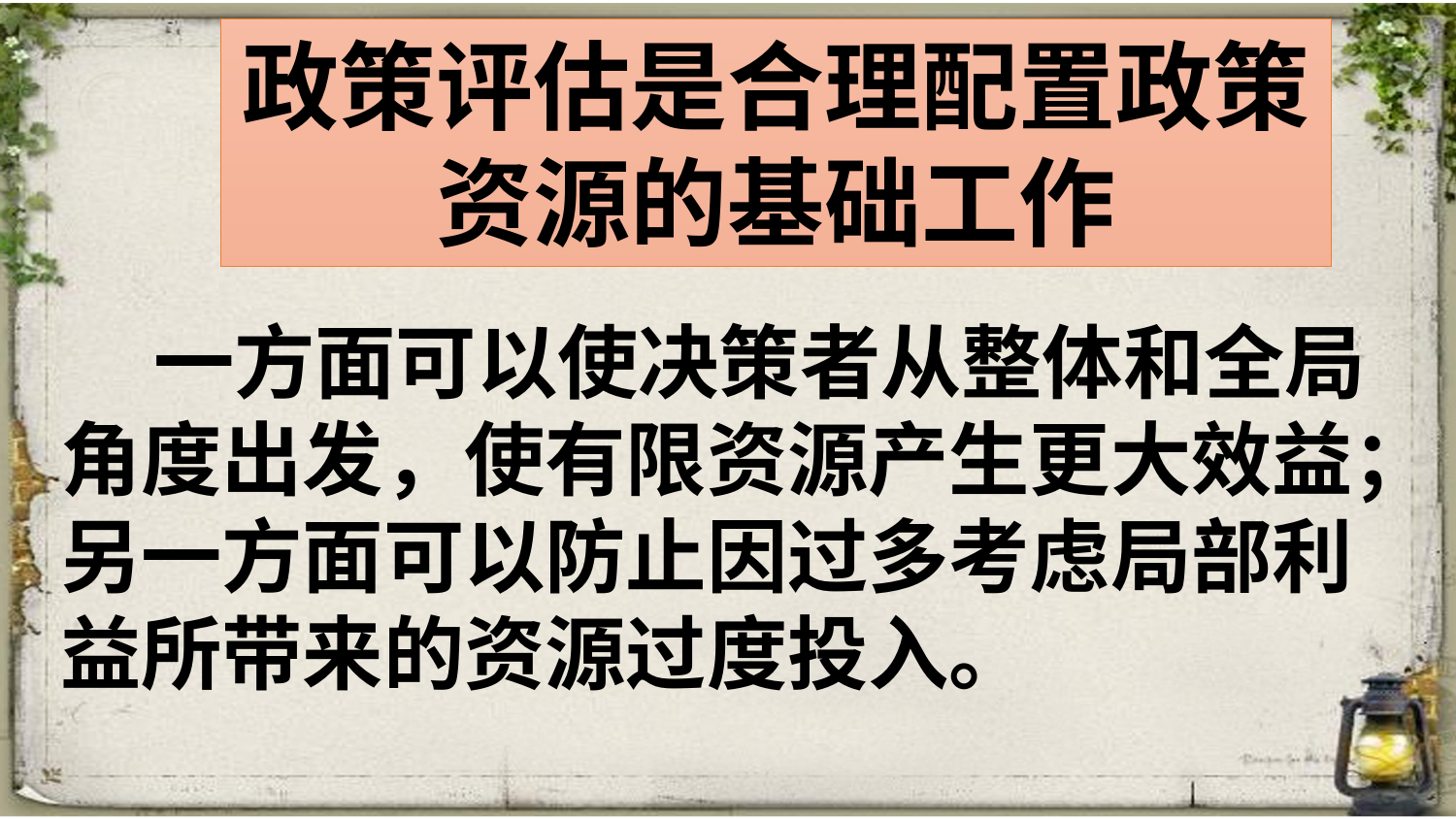

政策评估是合理配置政策资源的基础工作
    一方面可以使决策者从整体和全局角度出发，使有限资源产生更大效益；另一方面可以防止因过多考虑局部利益所带来的资源过度投入。